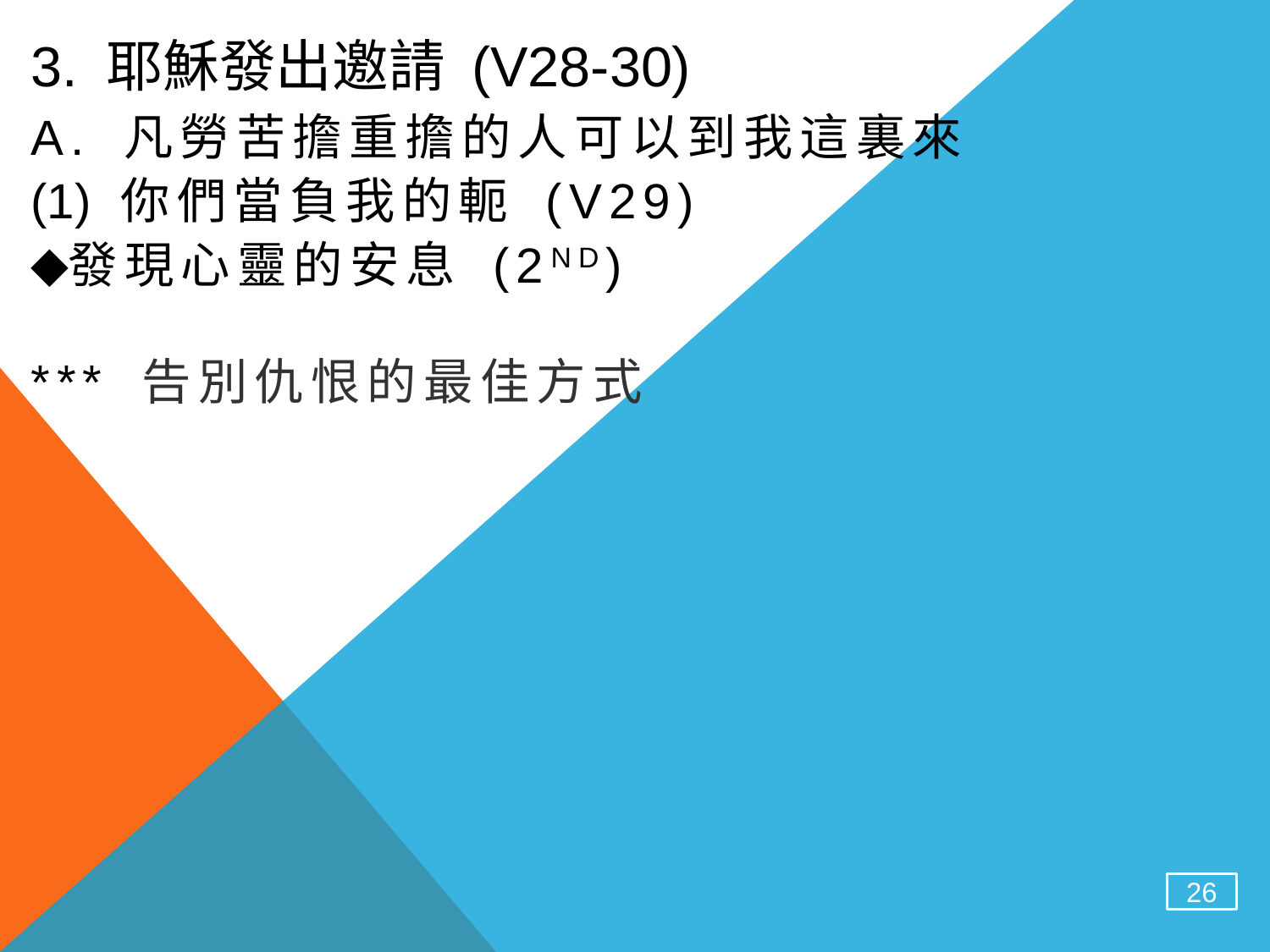

# 3. 耶穌發出邀請 (v28-30)
a. 凡勞苦擔重擔的人可以到我這裏來
 你們當負我的軛 (v29)
發現心靈的安息 (2nd)

*** 告別仇恨的最佳方式
26